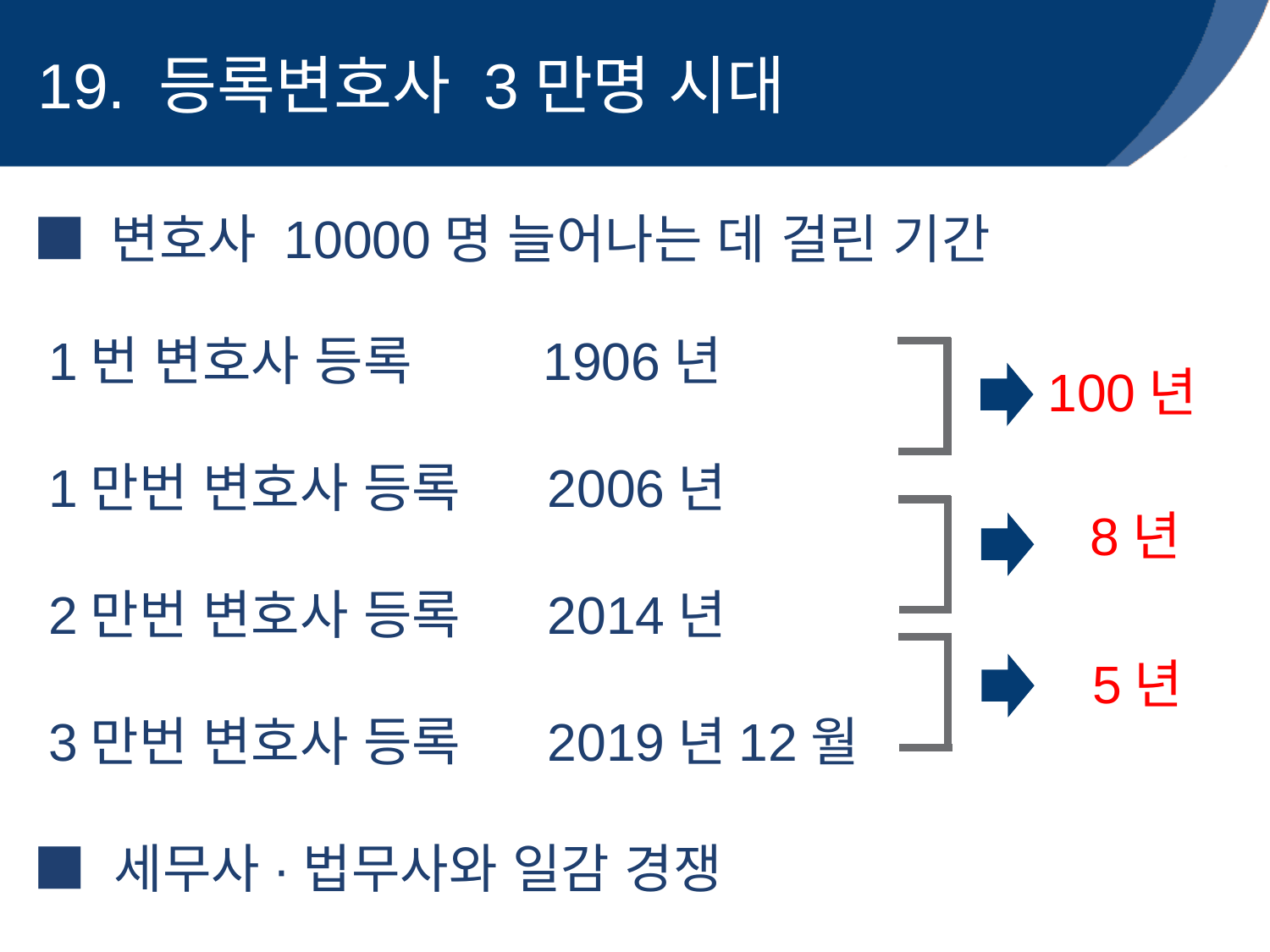

19. 등록변호사 3만명 시대
■ 변호사 10000명 늘어나는 데 걸린 기간
 1번 변호사 등록        1906년
 1만번 변호사 등록     2006년
 2만번 변호사 등록     2014년
 3만번 변호사 등록     2019년12월
■ 세무사·법무사와 일감 경쟁

100년
8년
5년